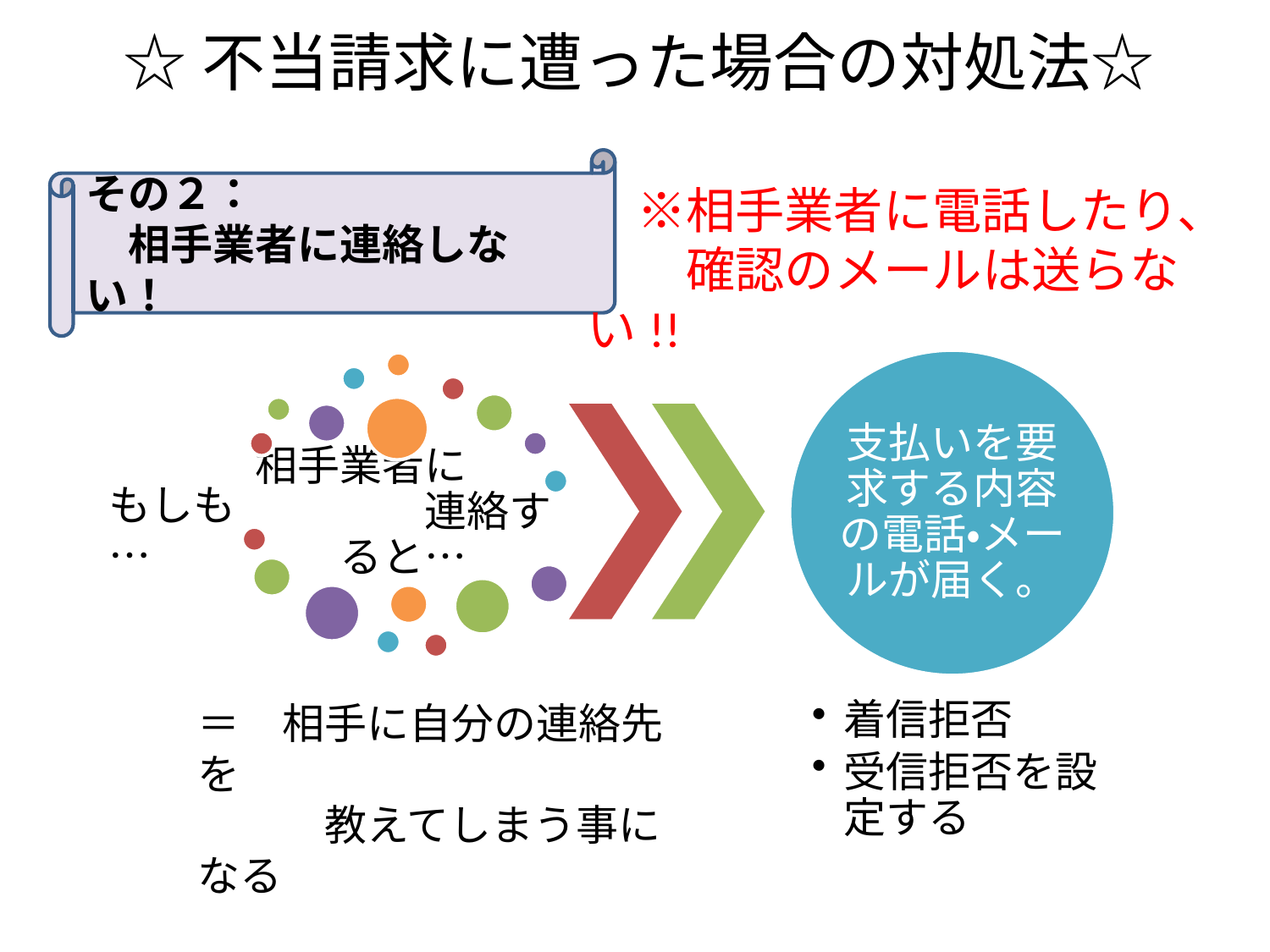

☆不当請求に遭った場合の対処法☆
その２：
　相手業者に連絡しない！
　※相手業者に電話したり、
　　確認のメールは送らない!!
相手業者に　　　　　　連絡すると…

支払いを要求する内容の電話・メールが届く。
着信拒否
受信拒否を設定する
もしも…
＝　相手に自分の連絡先を
　　　教えてしまう事になる